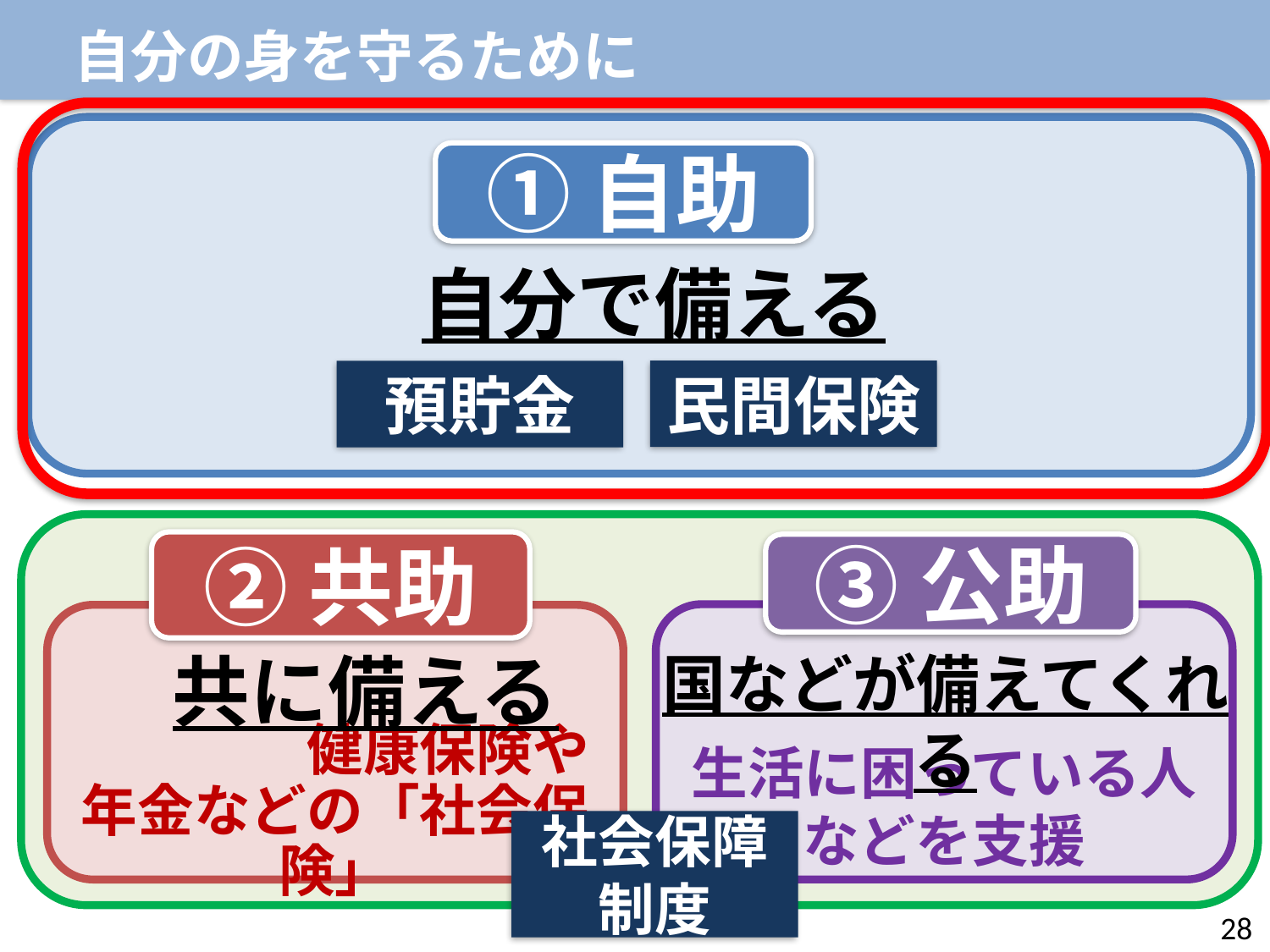

自分の身を守るために

①自助
自分で備える
民間保険
預貯金

②共助
③公助

生活に困っている人
などを支援

　　　　　　　　　　　　　健康保険や年金などの「社会保険」
共に備える
国などが備えてくれる
社会保障制度
28